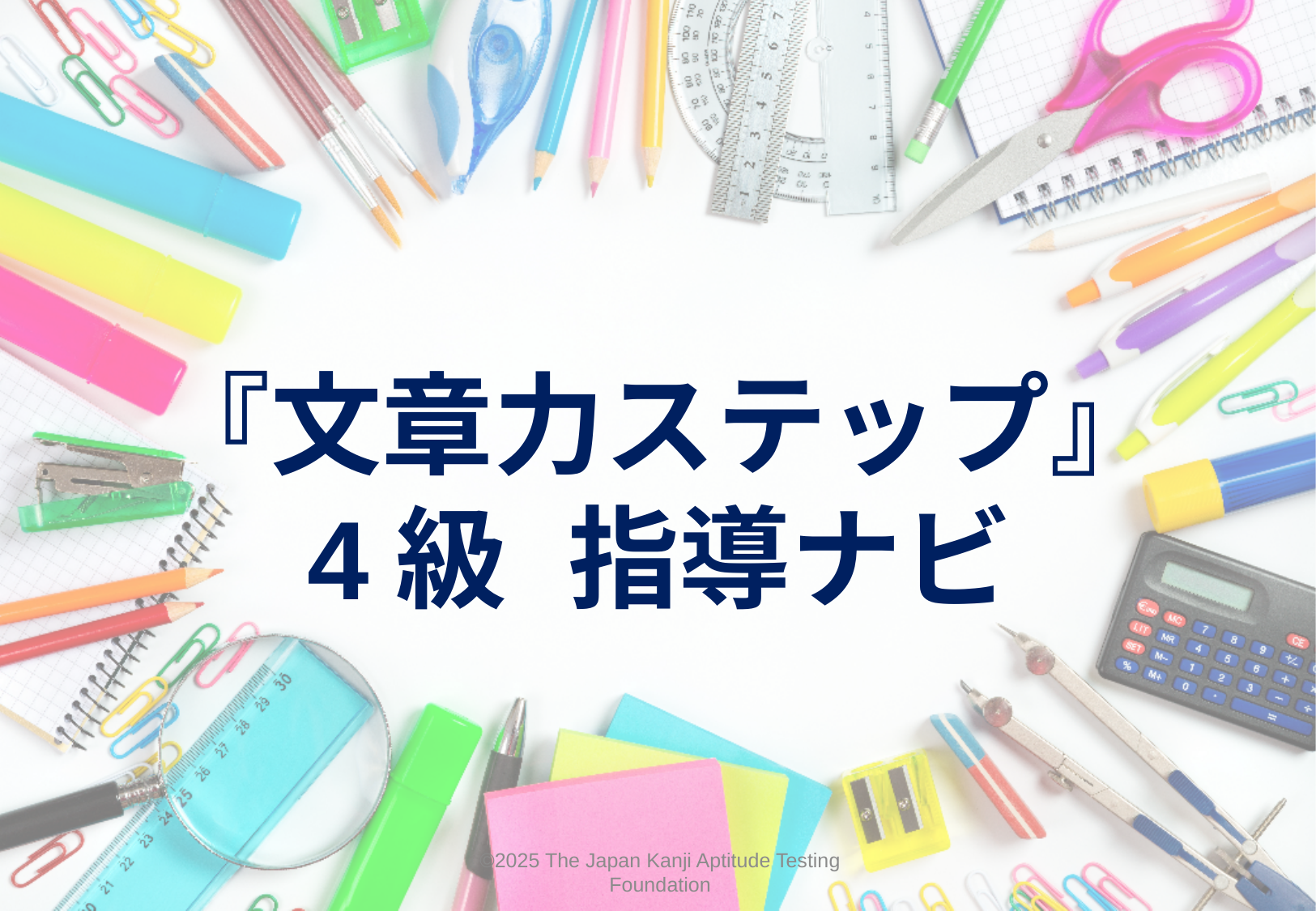

『文章力ステップ』
4級　指導ナビ

©2025 The Japan Kanji Aptitude Testing Foundation